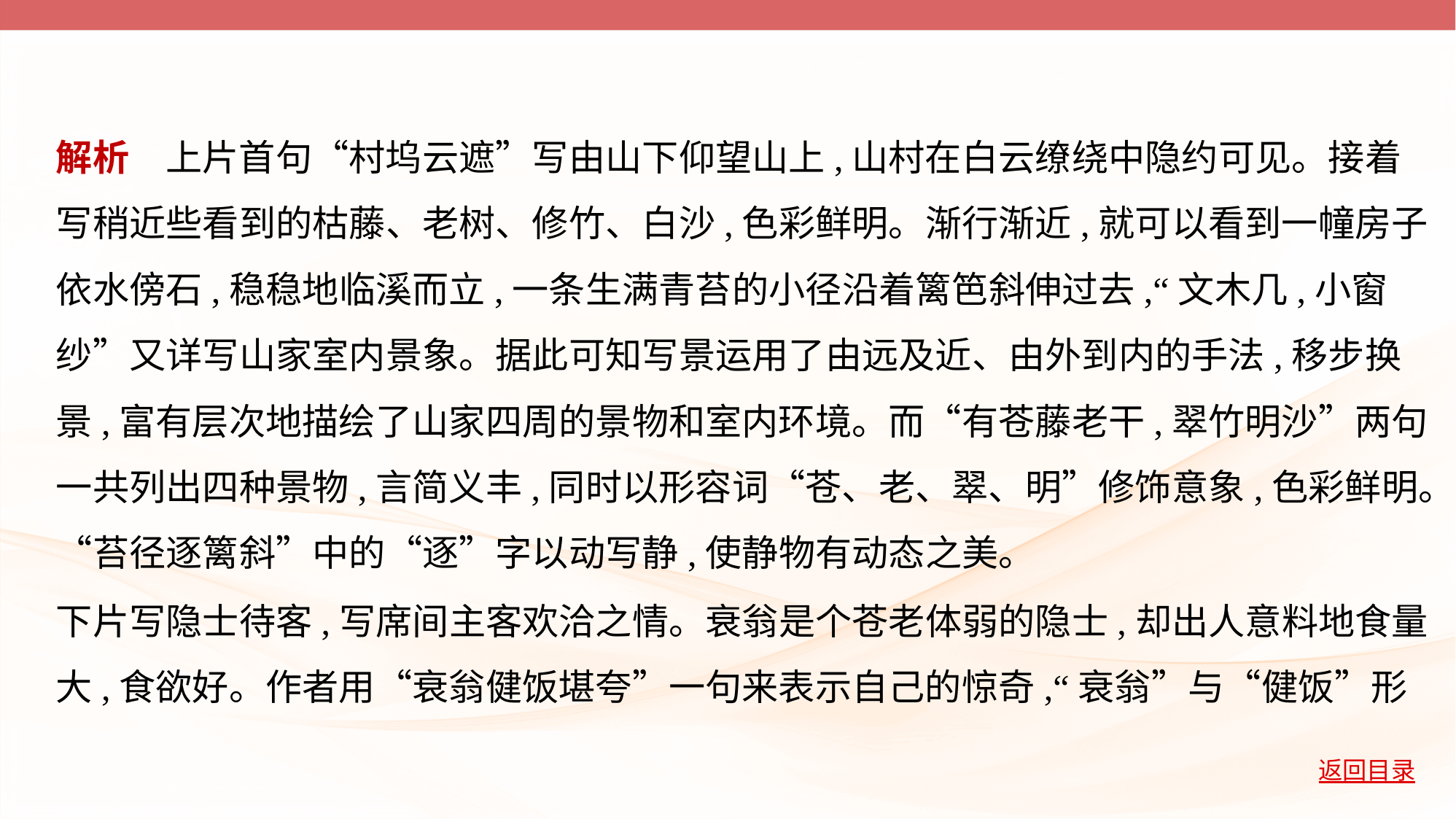

解析　上片首句“村坞云遮”写由山下仰望山上,山村在白云缭绕中隐约可见。接着
写稍近些看到的枯藤、老树、修竹、白沙,色彩鲜明。渐行渐近,就可以看到一幢房子
依水傍石,稳稳地临溪而立,一条生满青苔的小径沿着篱笆斜伸过去,“文木几,小窗
纱”又详写山家室内景象。据此可知写景运用了由远及近、由外到内的手法,移步换
景,富有层次地描绘了山家四周的景物和室内环境。而“有苍藤老干,翠竹明沙”两句
一共列出四种景物,言简义丰,同时以形容词“苍、老、翠、明”修饰意象,色彩鲜明。
“苔径逐篱斜”中的“逐”字以动写静,使静物有动态之美。
下片写隐士待客,写席间主客欢洽之情。衰翁是个苍老体弱的隐士,却出人意料地食量
大,食欲好。作者用“衰翁健饭堪夸”一句来表示自己的惊奇,“衰翁”与“健饭”形